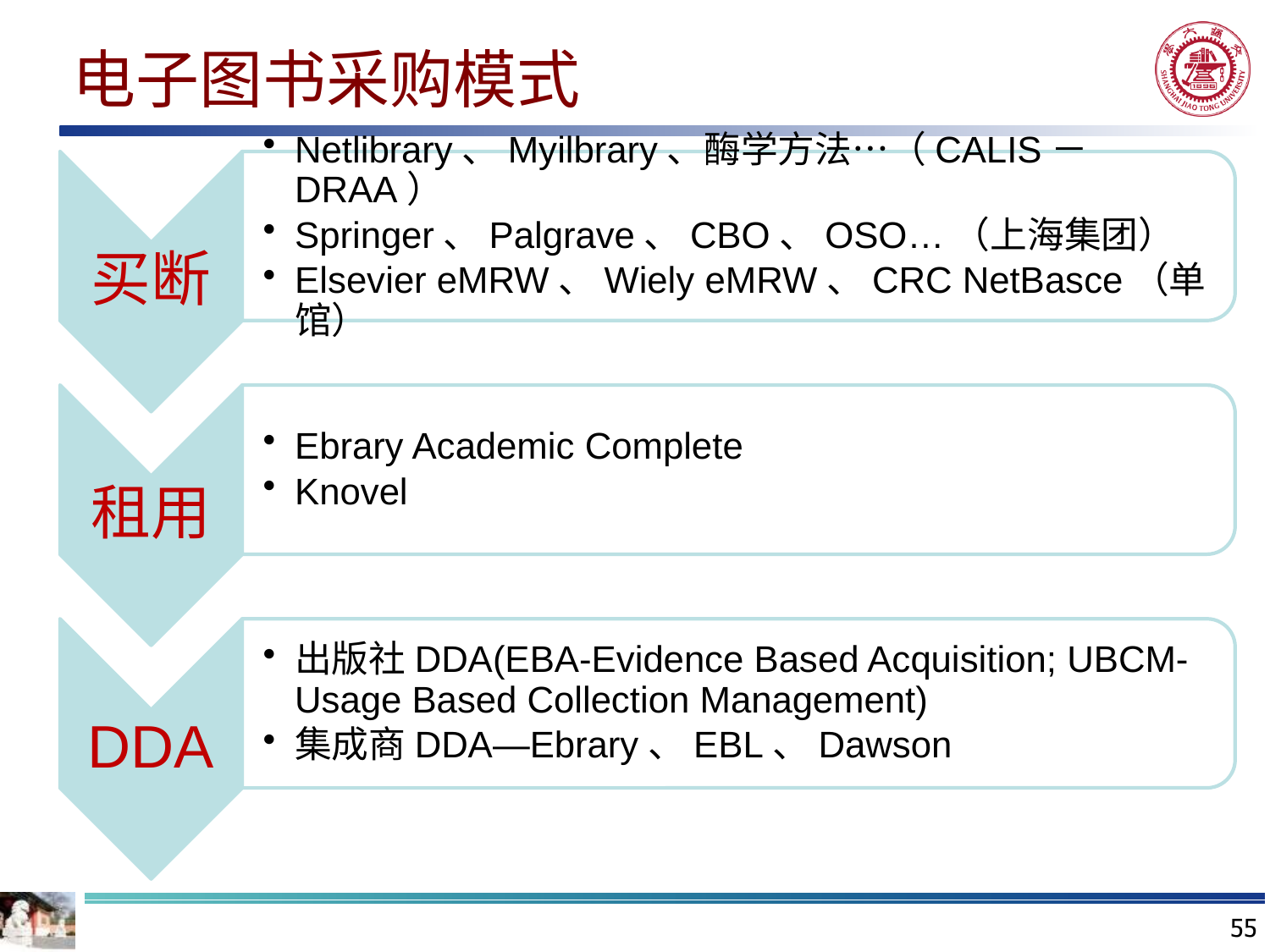

# 电子图书采购模式
买断
Netlibrary、Myilbrary、酶学方法…（CALIS－DRAA）
Springer、Palgrave、CBO、OSO…（上海集团）
Elsevier eMRW、Wiely eMRW、CRC NetBasce（单馆）
租用
Ebrary Academic Complete
Knovel
DDA
出版社DDA(EBA-Evidence Based Acquisition; UBCM-Usage Based Collection Management)
集成商DDA—Ebrary、EBL、Dawson
55